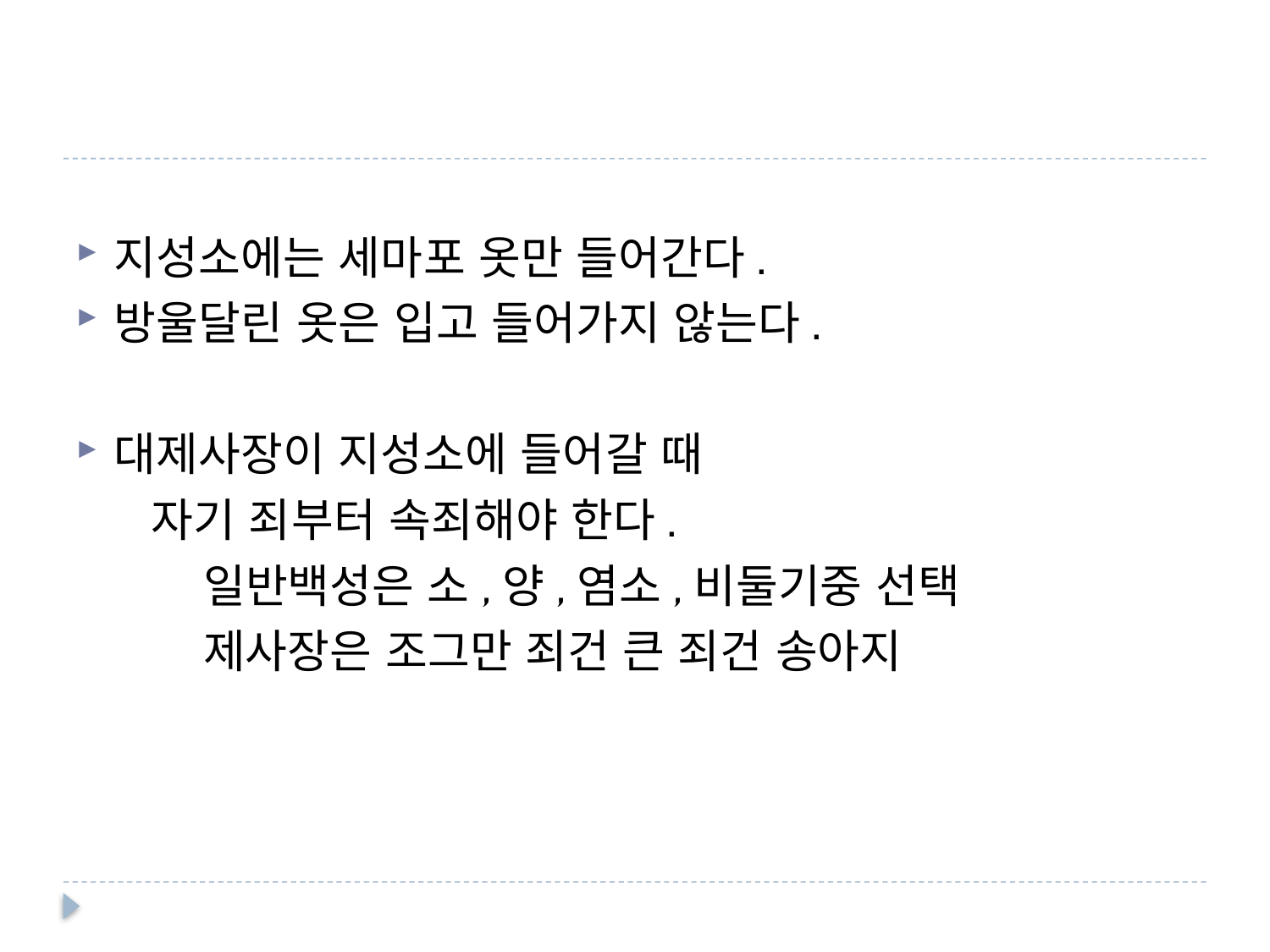

#
지성소에는 세마포 옷만 들어간다.
방울달린 옷은 입고 들어가지 않는다.

대제사장이 지성소에 들어갈 때
     자기 죄부터 속죄해야 한다.
         일반백성은 소,양,염소,비둘기중 선택
         제사장은 조그만 죄건 큰 죄건 송아지